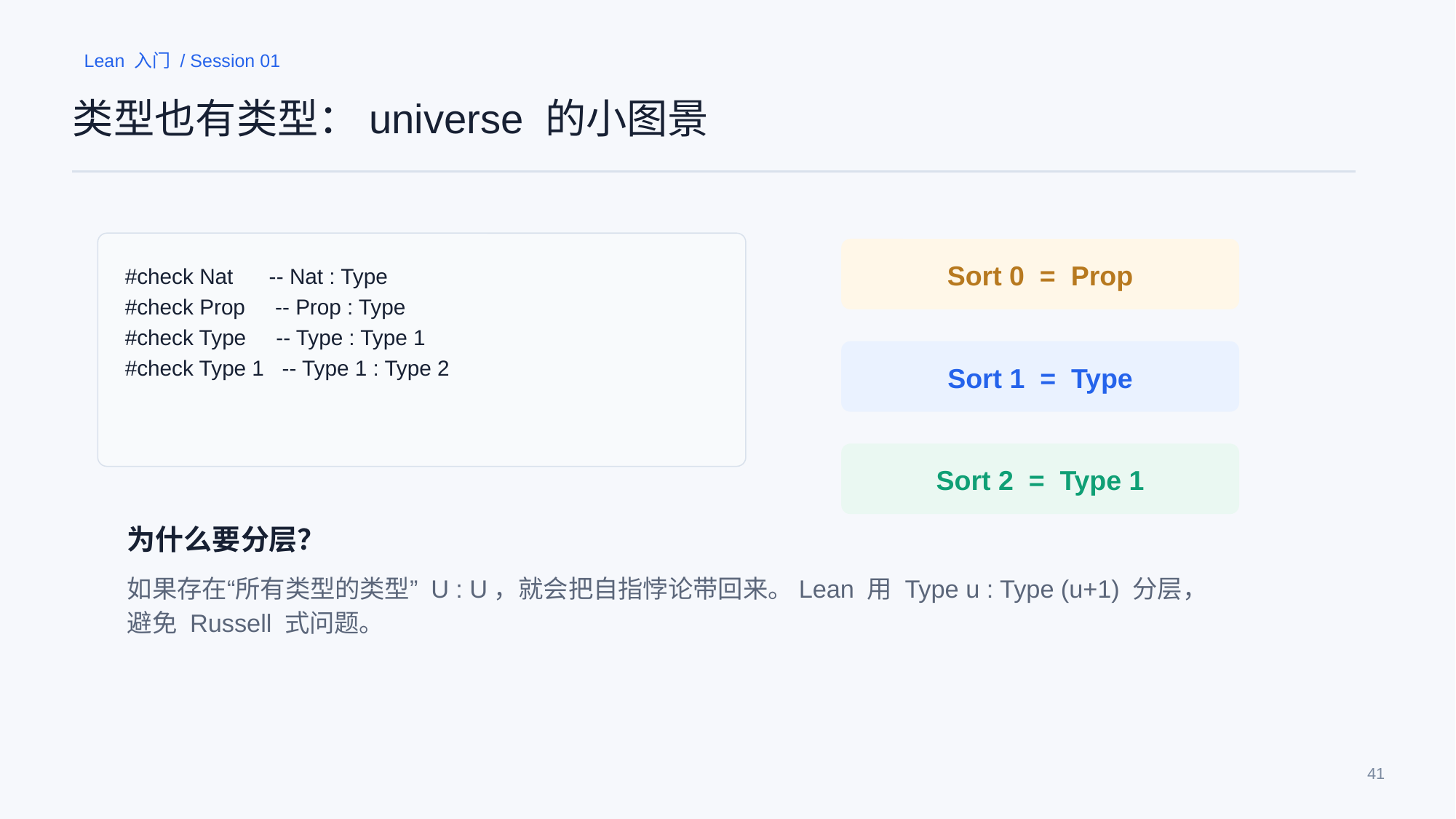

Lean 入门 / Session 01
类型也有类型：universe 的小图景

Sort 0  =  Prop
#check Nat      -- Nat : Type
#check Prop     -- Prop : Type
#check Type     -- Type : Type 1
#check Type 1   -- Type 1 : Type 2

Sort 1  =  Type

Sort 2  =  Type 1
为什么要分层？
如果存在“所有类型的类型” U : U，就会把自指悖论带回来。Lean 用 Type u : Type (u+1) 分层，避免 Russell 式问题。
41